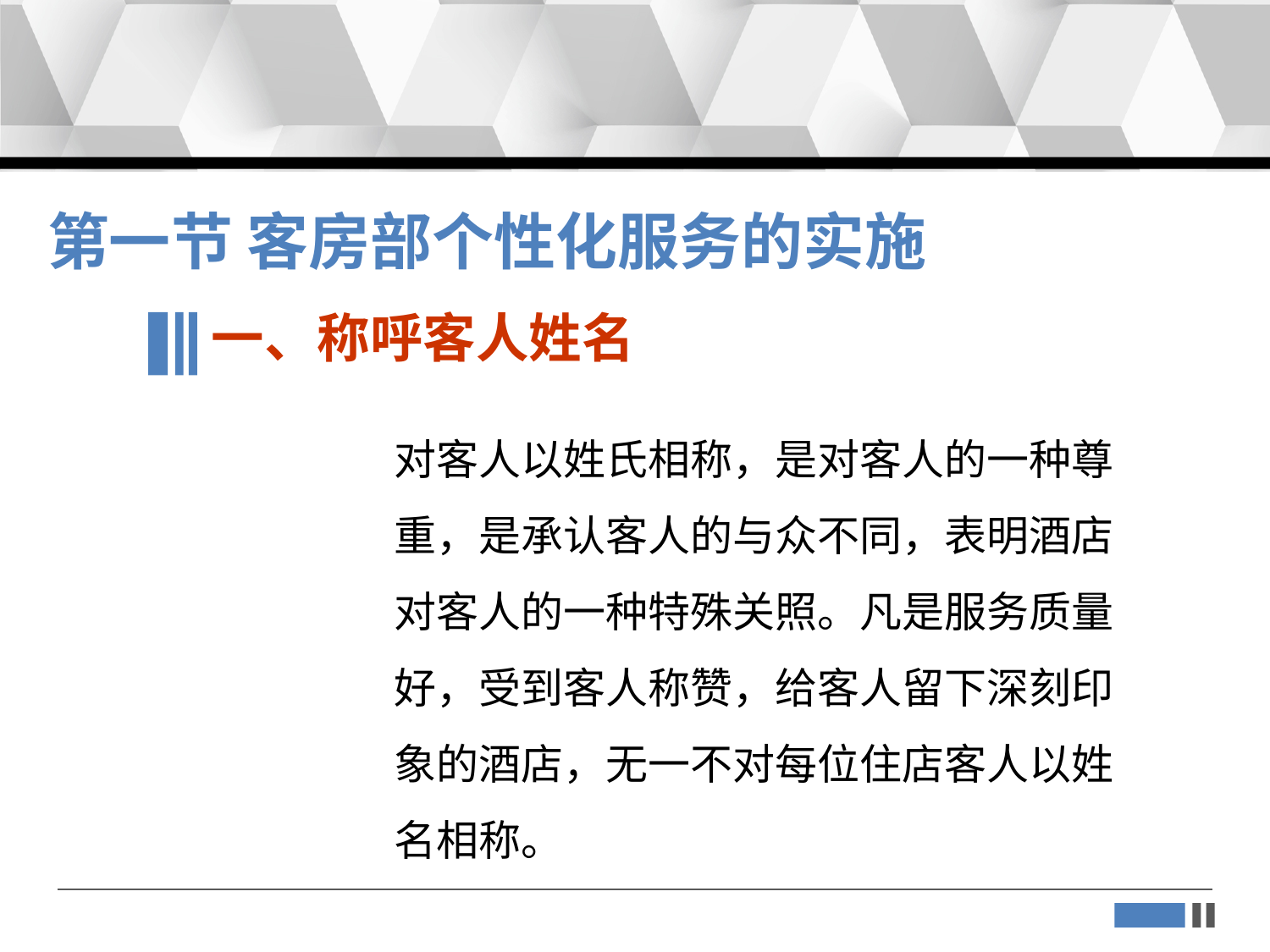

第一节 客房部个性化服务的实施
一、称呼客人姓名

对客人以姓氏相称，是对客人的一种尊重，是承认客人的与众不同，表明酒店对客人的一种特殊关照。凡是服务质量好，受到客人称赞，给客人留下深刻印象的酒店，无一不对每位住店客人以姓名相称。